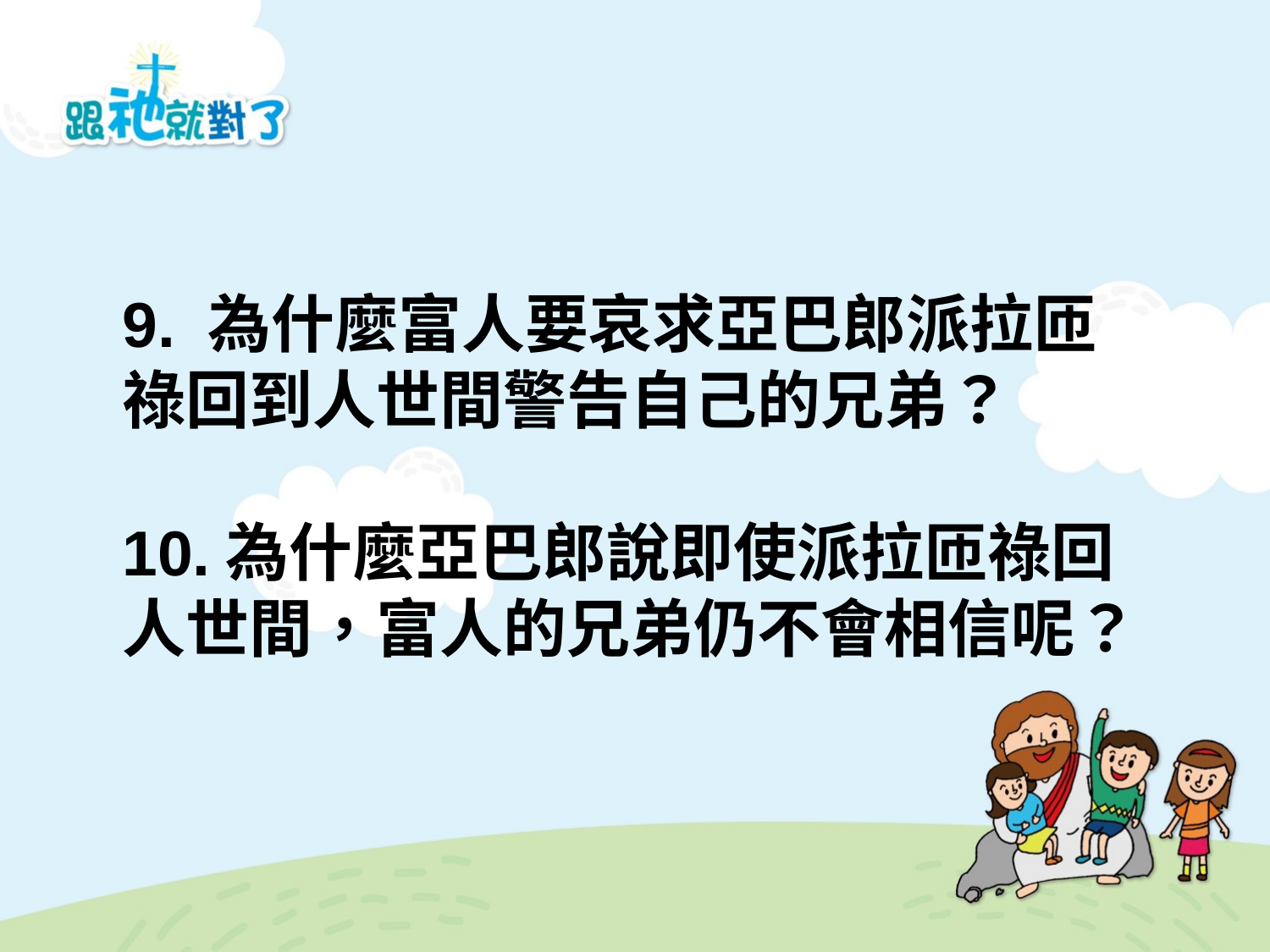

9. 為什麼富人要哀求亞巴郎派拉匝祿回到人世間警告自己的兄弟？

10.為什麼亞巴郎說即使派拉匝祿回人世間，富人的兄弟仍不會相信呢？